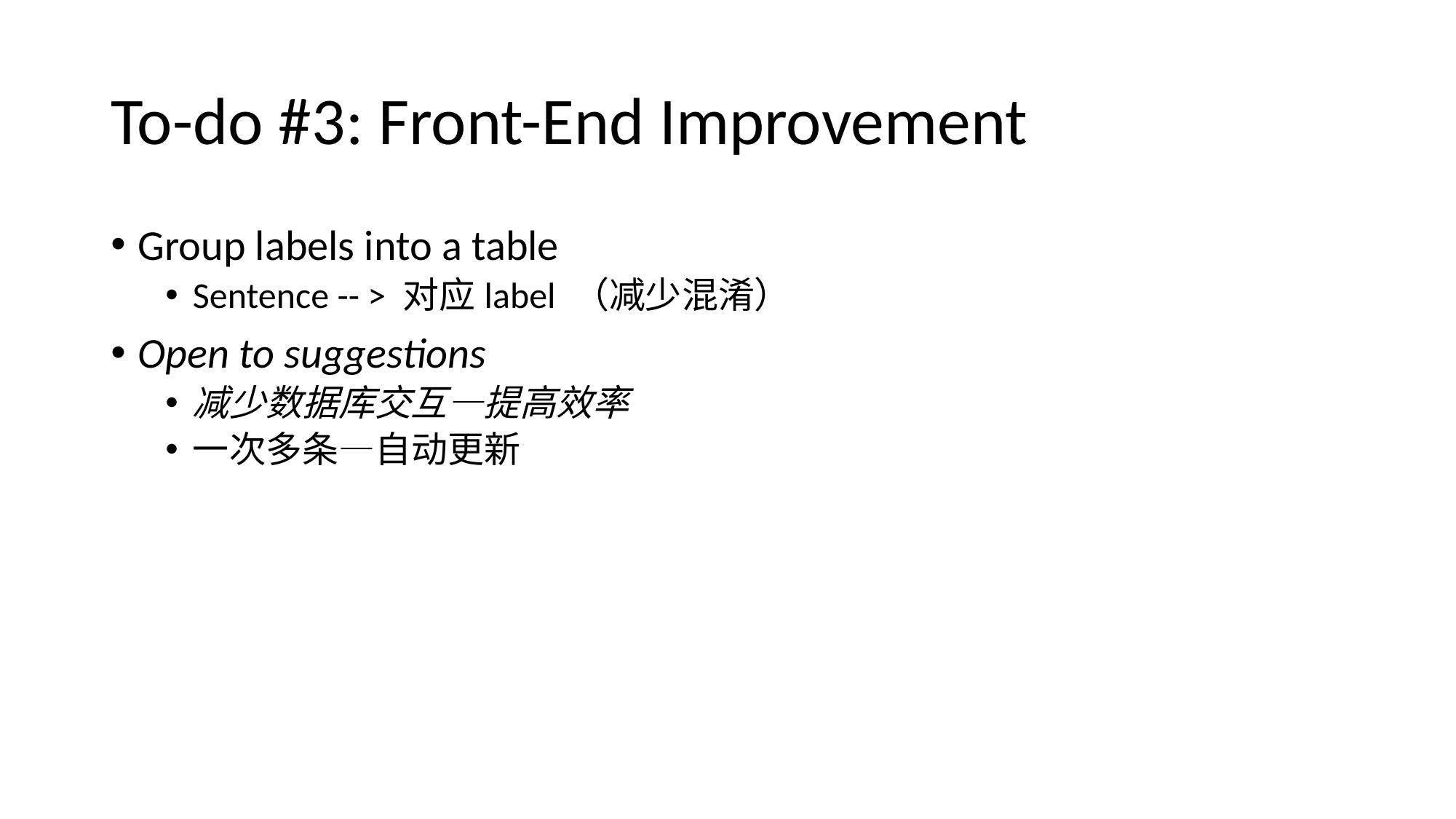

Offline module
Jieba tokenizer
Online module
classifier

# To-do #3: Front-End Improvement
Group labels into a table
Sentence -- > 对应label （减少混淆）
Open to suggestions
减少数据库交互—提高效率
一次多条—自动更新